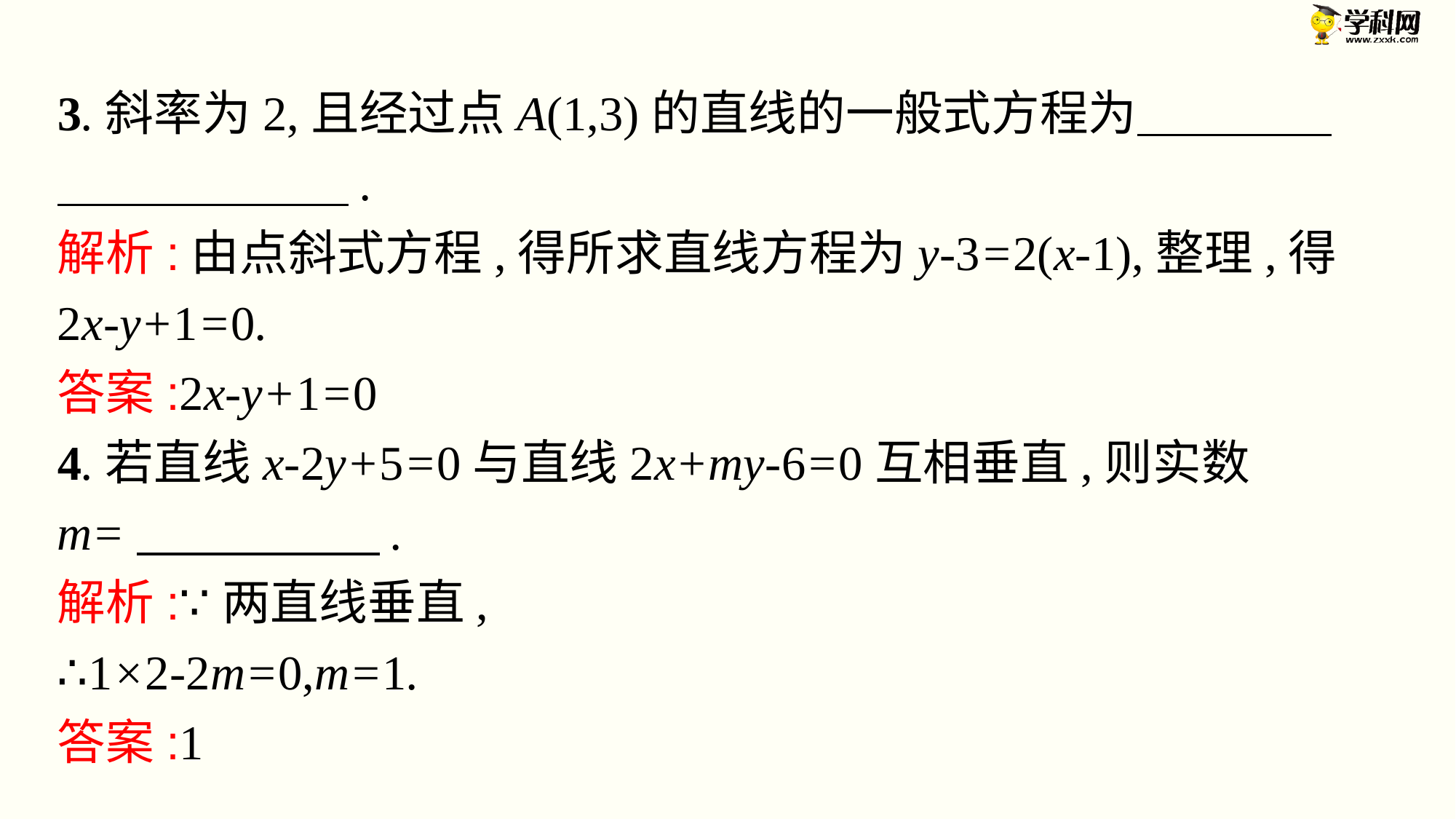

3.斜率为2,且经过点A(1,3)的直线的一般式方程为　　　　　　　　　　.
解析:由点斜式方程,得所求直线方程为y-3=2(x-1),整理,得2x-y+1=0.
答案:2x-y+1=0
4.若直线x-2y+5=0与直线2x+my-6=0互相垂直,则实数m=　　　　　.
解析:∵两直线垂直,
∴1×2-2m=0,m=1.
答案:1